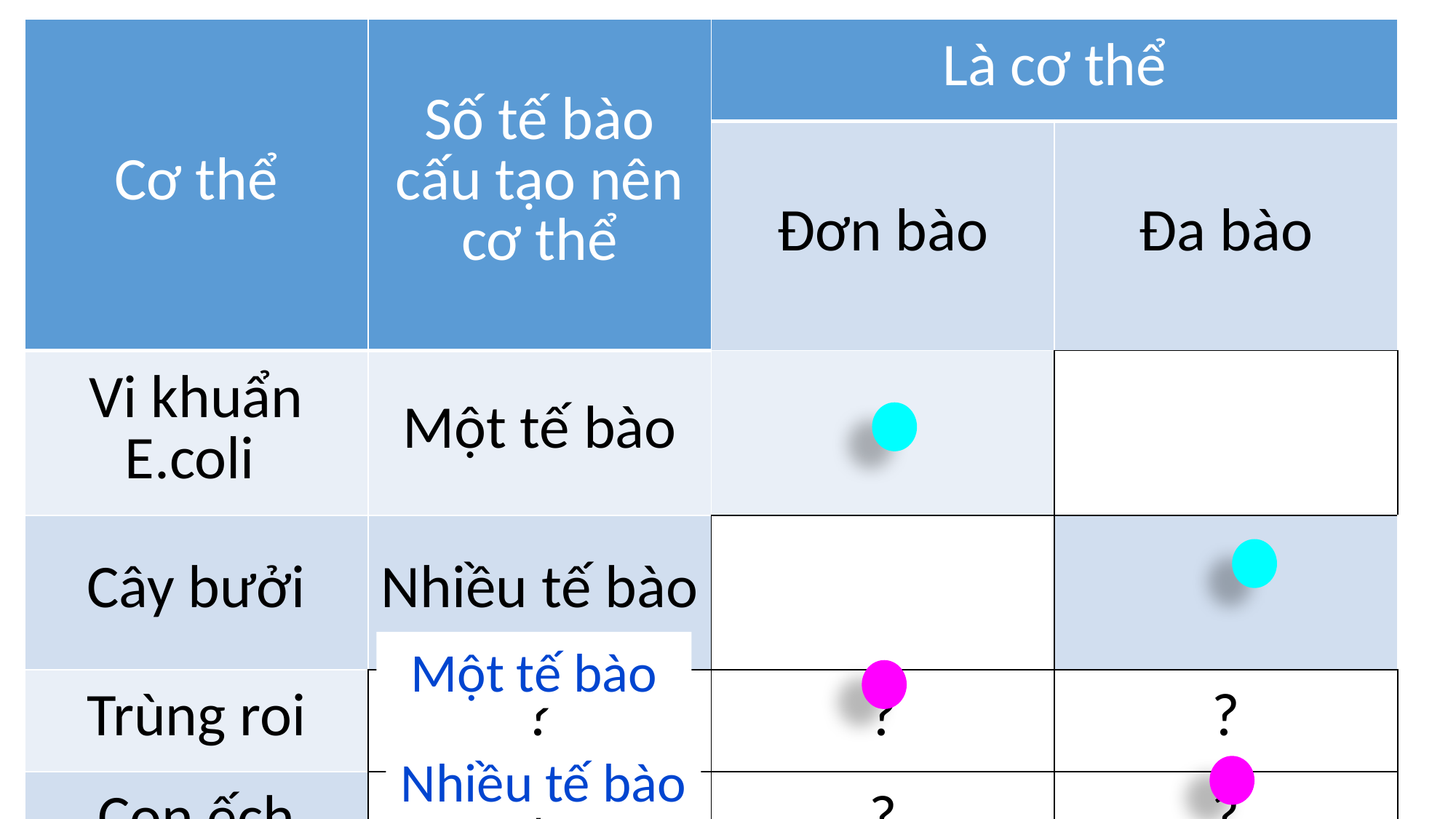

| Cơ thể | Số tế bào cấu tạo nên cơ thể | Là cơ thể |  |
| --- | --- | --- | --- |
|  |  | Đơn bào | Đa bào |
| Vi khuẩn E.coli | Một tế bào |  |  |
| Cây bưởi | Nhiều tế bào |  |  |
| Trùng roi | ? | ? | ? |
| Con ếch | ? | ? | ? |

添加标题
在此录入上述图表的描述说明，在此录入上述图表的描述说明。
添加标题

Một tế bào

Nhiều tế bào